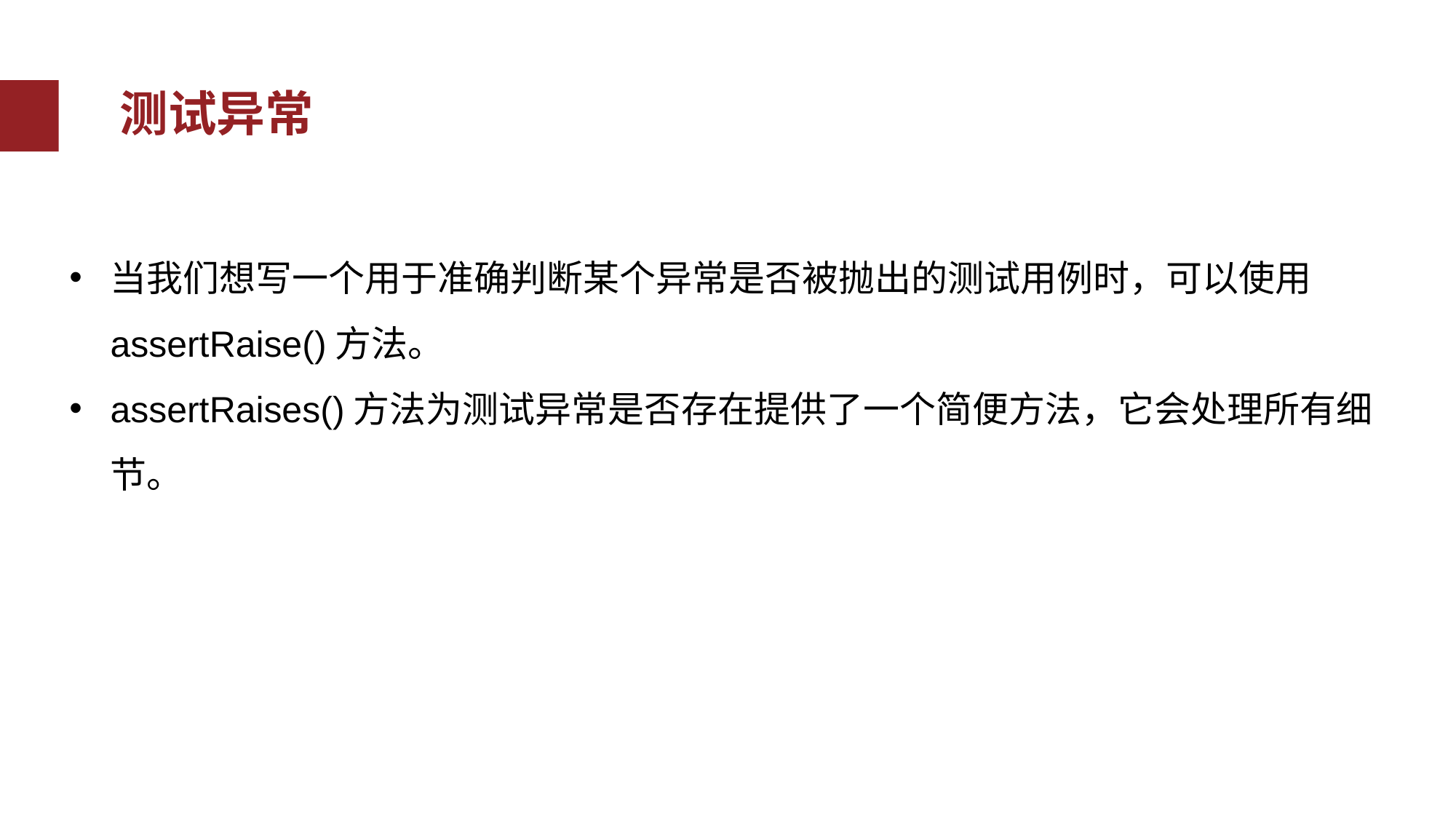

测试异常

语法错误
当我们想写一个用于准确判断某个异常是否被抛出的测试用例时，可以使用assertRaise()方法。
assertRaises()方法为测试异常是否存在提供了一个简便方法，它会处理所有细节。